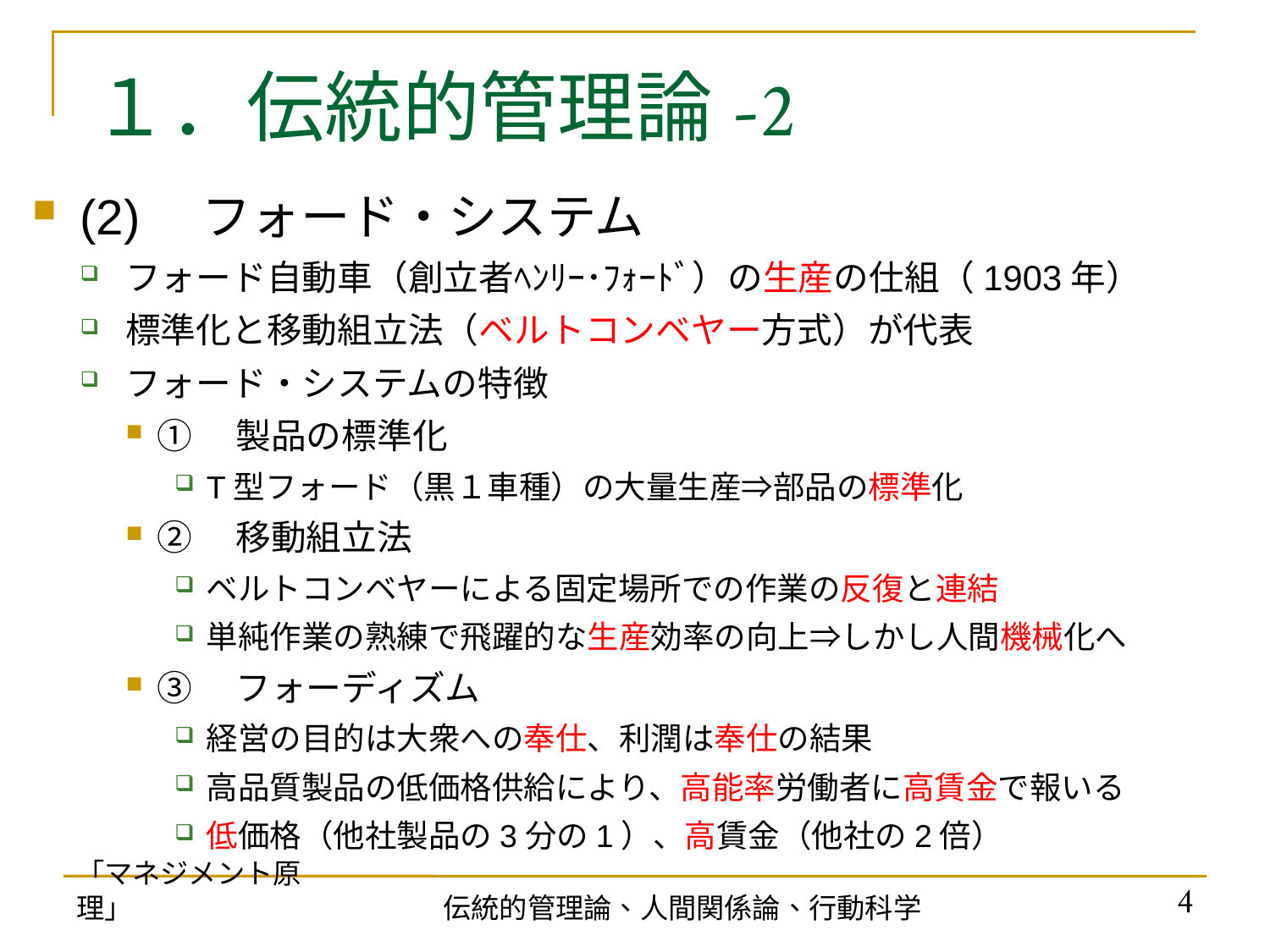

# １．伝統的管理論-2
(2)　フォード・システム
フォード自動車（創立者ﾍﾝﾘｰ･ﾌｫｰﾄﾞ）の生産の仕組（1903年）
標準化と移動組立法（ベルトコンベヤー方式）が代表
フォード・システムの特徴
①　製品の標準化
T型フォード（黒１車種）の大量生産⇒部品の標準化
②　移動組立法
ベルトコンベヤーによる固定場所での作業の反復と連結
単純作業の熟練で飛躍的な生産効率の向上⇒しかし人間機械化へ
③　フォーディズム
経営の目的は大衆への奉仕、利潤は奉仕の結果
高品質製品の低価格供給により、高能率労働者に高賃金で報いる
低価格（他社製品の3分の1）、高賃金（他社の2倍）
「マネジメント原理」
4
伝統的管理論、人間関係論、行動科学